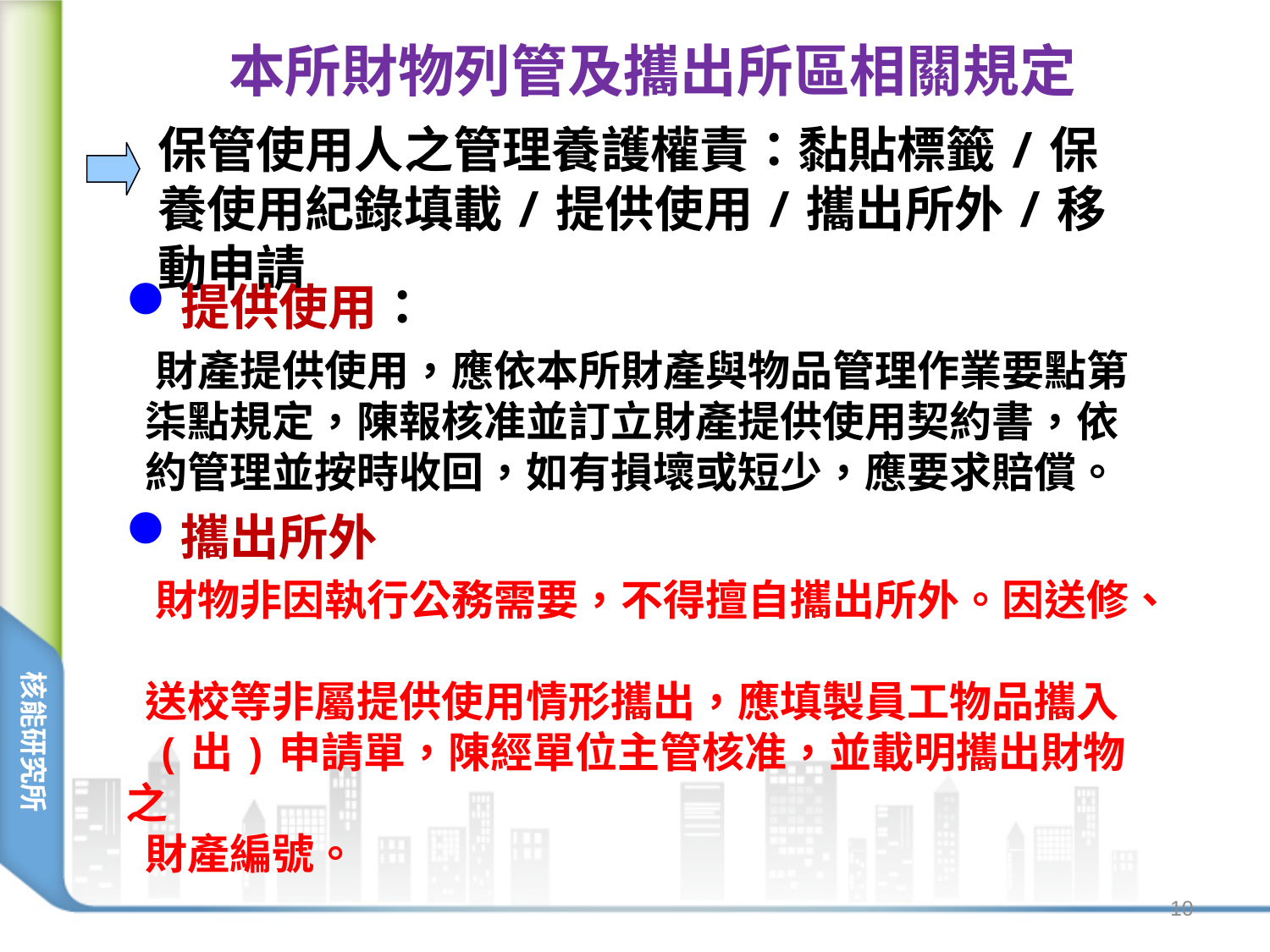

本所財物列管及攜出所區相關規定
保管使用人之管理養護權責：黏貼標籤/保養使用紀錄填載/提供使用/攜出所外/移動申請

提供使用：
  財產提供使用，應依本所財產與物品管理作業要點第
  柒點規定，陳報核准並訂立財產提供使用契約書，依
  約管理並按時收回，如有損壞或短少，應要求賠償。
攜出所外
  財物非因執行公務需要，不得擅自攜出所外。因送修、
  送校等非屬提供使用情形攜出，應填製員工物品攜入
  (出)申請單，陳經單位主管核准，並載明攜出財物之
  財產編號。
10